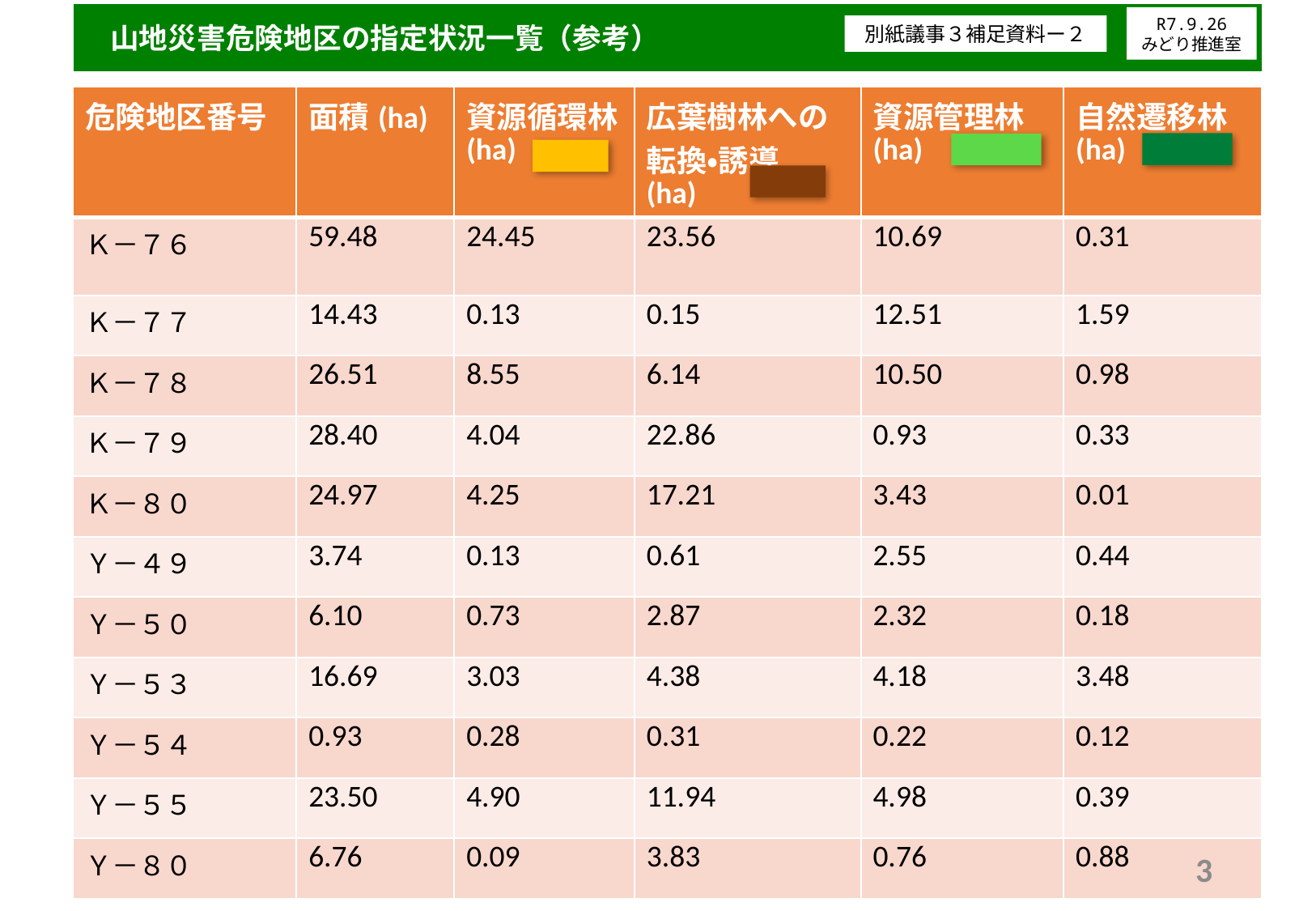

山地災害危険地区の指定状況一覧（参考）
R7.9.26
みどり推進室
別紙議事３補足資料ー２
| 危険地区番号 | 面積(ha) | 資源循環林 (ha) | 広葉樹林への 転換・誘導 (ha) | 資源管理林 (ha) | 自然遷移林(ha) |
| --- | --- | --- | --- | --- | --- |
| Ｋ－７６ | 59.48 | 24.45 | 23.56 | 10.69 | 0.31 |
| Ｋ－７７ | 14.43 | 0.13 | 0.15 | 12.51 | 1.59 |
| Ｋ－７８ | 26.51 | 8.55 | 6.14 | 10.50 | 0.98 |
| Ｋ－７９ | 28.40 | 4.04 | 22.86 | 0.93 | 0.33 |
| Ｋ－８０ | 24.97 | 4.25 | 17.21 | 3.43 | 0.01 |
| Ｙ－４９ | 3.74 | 0.13 | 0.61 | 2.55 | 0.44 |
| Ｙ－５０ | 6.10 | 0.73 | 2.87 | 2.32 | 0.18 |
| Ｙ－５３ | 16.69 | 3.03 | 4.38 | 4.18 | 3.48 |
| Ｙ－５４ | 0.93 | 0.28 | 0.31 | 0.22 | 0.12 |
| Ｙ－５５ | 23.50 | 4.90 | 11.94 | 4.98 | 0.39 |
| Ｙ－８０ | 6.76 | 0.09 | 3.83 | 0.76 | 0.88 |

3